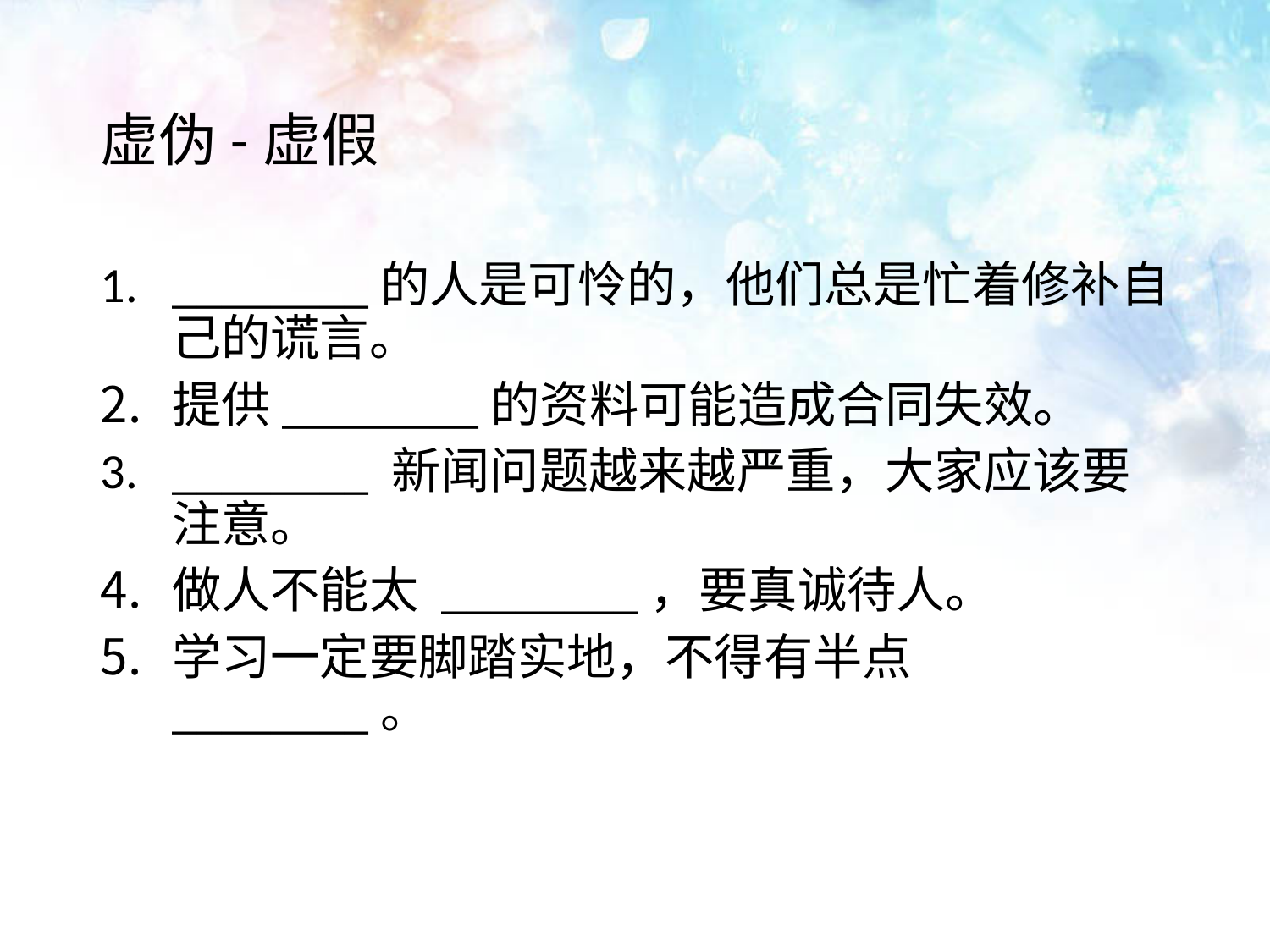

# 虚伪-虚假
________的人是可怜的，他们总是忙着修补自己的谎言。
提供________的资料可能造成合同失效。
________ 新闻问题越来越严重，大家应该要注意。
做人不能太 ________，要真诚待人。
学习一定要脚踏实地，不得有半点________。